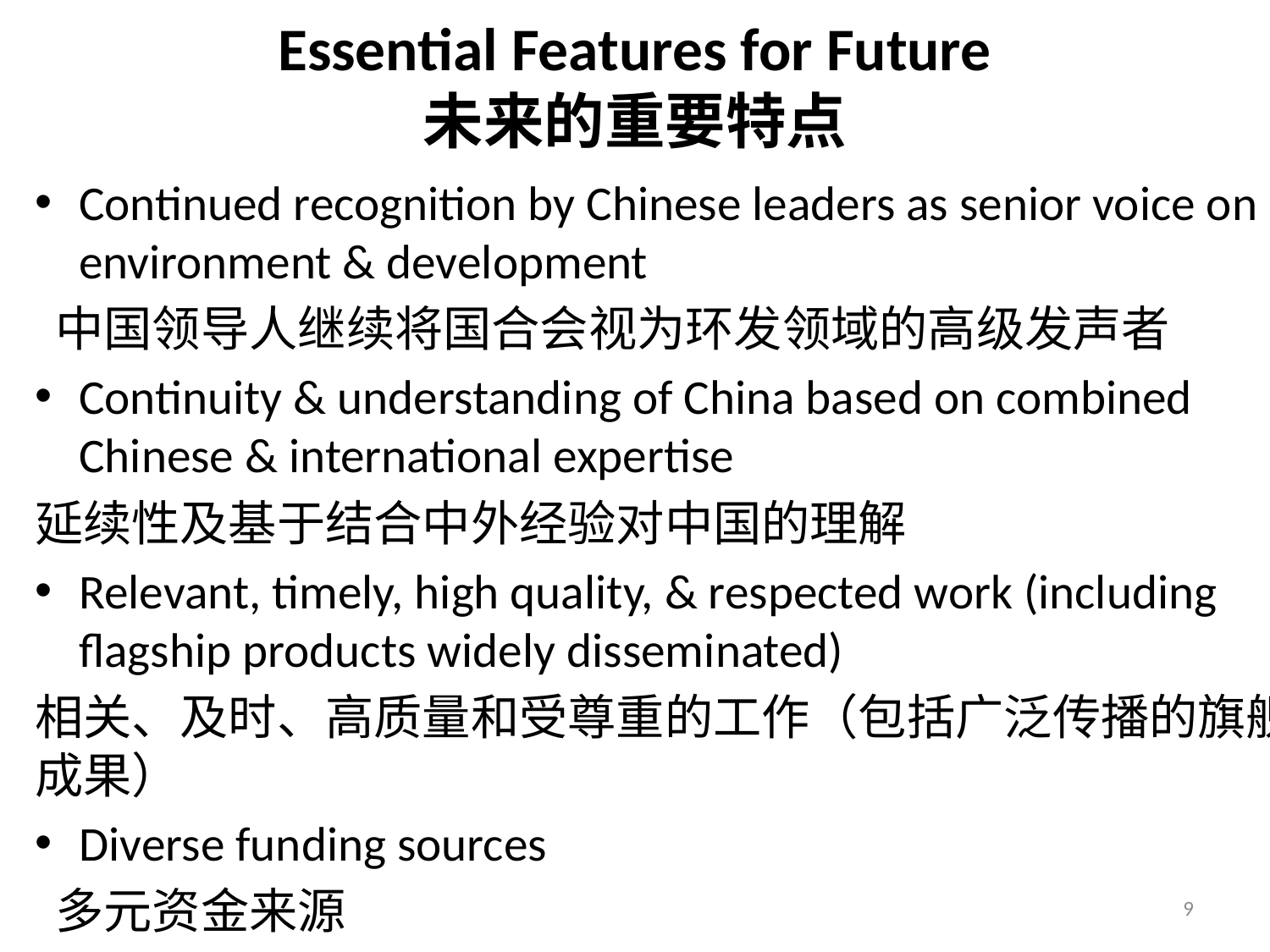

# Essential Features for Future 未来的重要特点
Continued recognition by Chinese leaders as senior voice on environment & development
 中国领导人继续将国合会视为环发领域的高级发声者
Continuity & understanding of China based on combined Chinese & international expertise
延续性及基于结合中外经验对中国的理解
Relevant, timely, high quality, & respected work (including flagship products widely disseminated)
相关、及时、高质量和受尊重的工作（包括广泛传播的旗舰成果）
Diverse funding sources
 多元资金来源

9